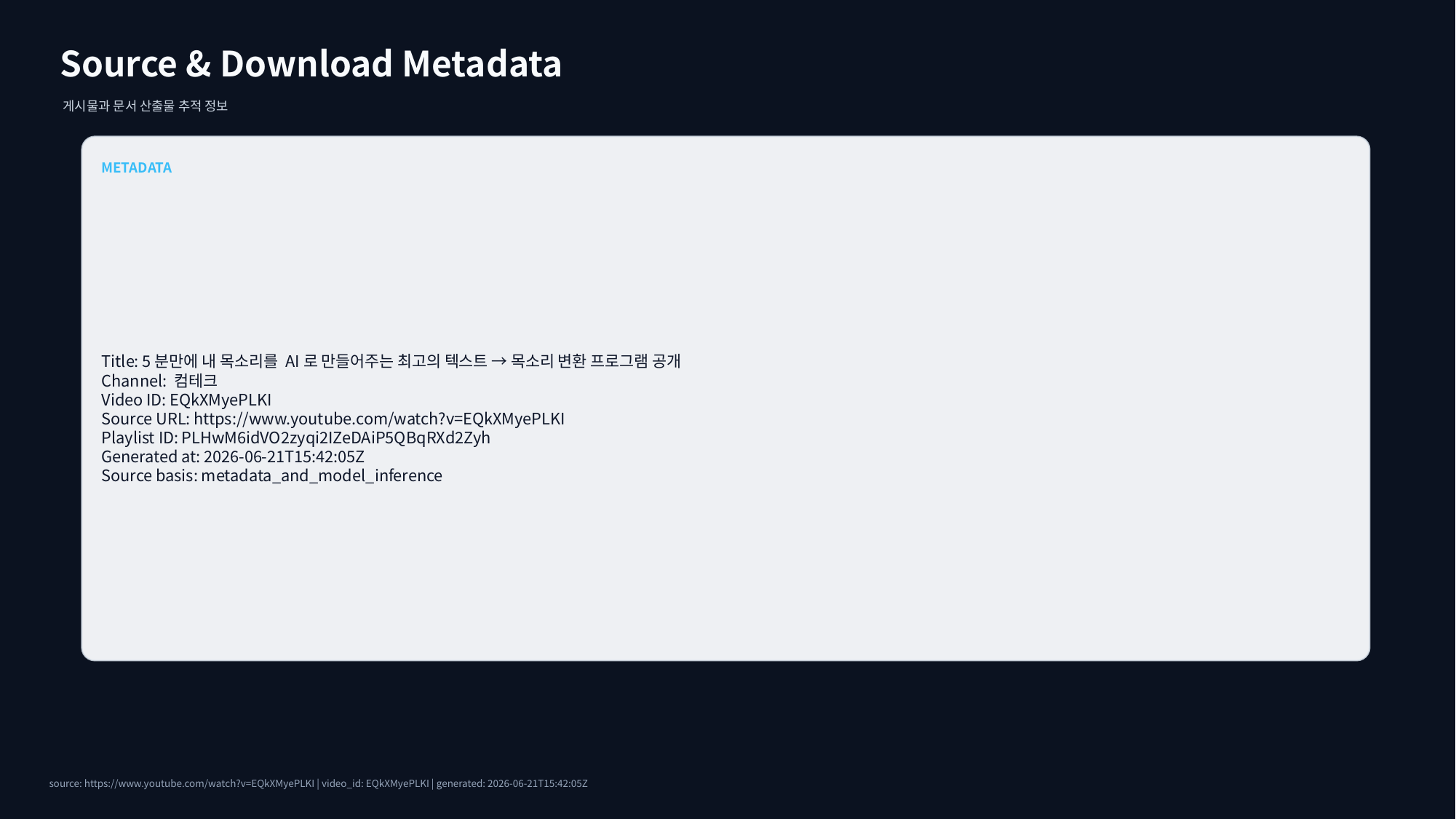

Source & Download Metadata
게시물과 문서 산출물 추적 정보

METADATA
Title: 5분만에 내 목소리를 AI로 만들어주는 최고의 텍스트 → 목소리 변환 프로그램 공개
Channel: 컴테크
Video ID: EQkXMyePLKI
Source URL: https://www.youtube.com/watch?v=EQkXMyePLKI
Playlist ID: PLHwM6idVO2zyqi2IZeDAiP5QBqRXd2Zyh
Generated at: 2026-06-21T15:42:05Z
Source basis: metadata_and_model_inference
source: https://www.youtube.com/watch?v=EQkXMyePLKI | video_id: EQkXMyePLKI | generated: 2026-06-21T15:42:05Z